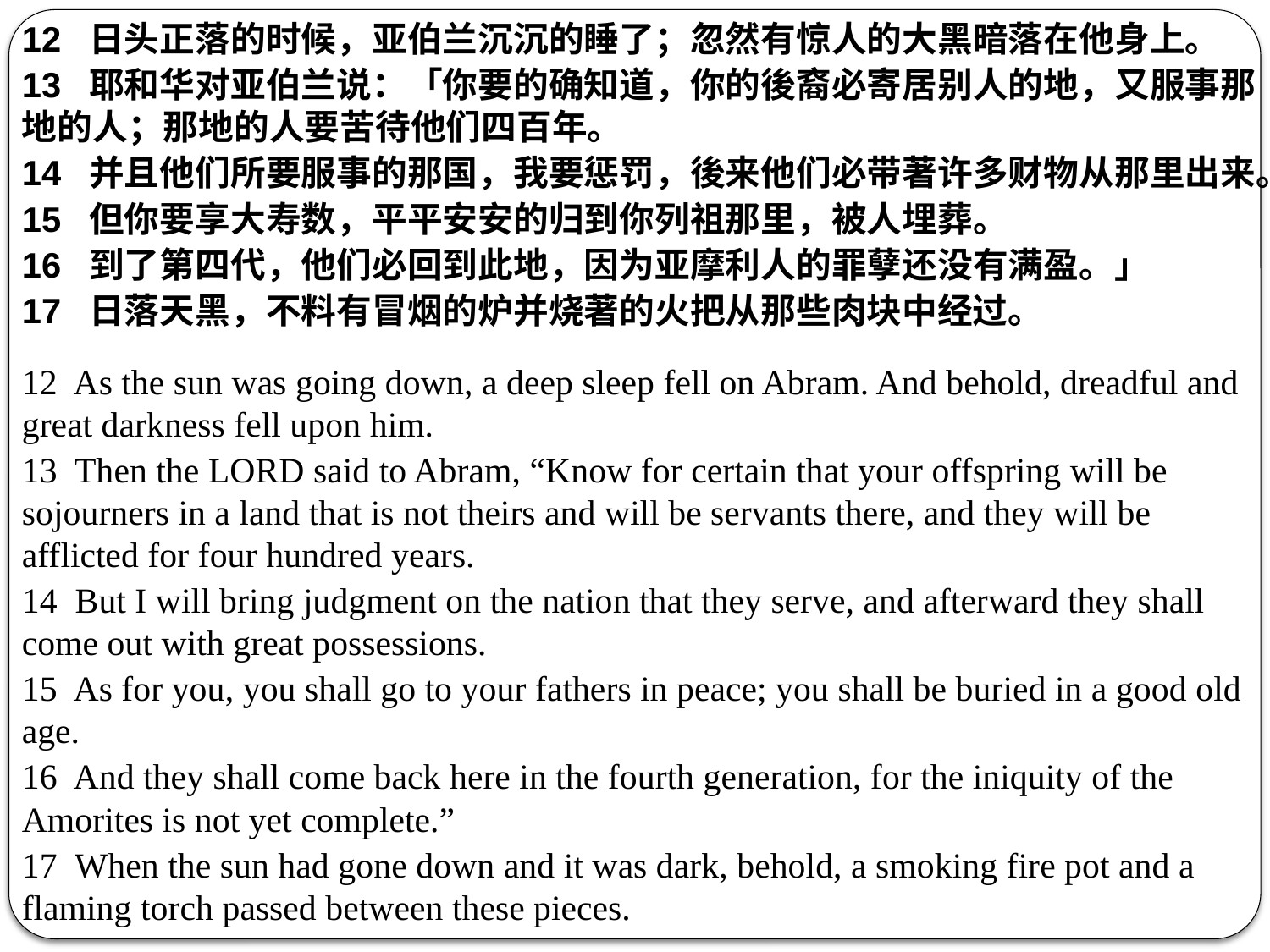

12  日头正落的时候，亚伯兰沉沉的睡了；忽然有惊人的大黑暗落在他身上。
13  耶和华对亚伯兰说：「你要的确知道，你的後裔必寄居别人的地，又服事那地的人；那地的人要苦待他们四百年。
14  并且他们所要服事的那国，我要惩罚，後来他们必带著许多财物从那里出来。
15  但你要享大寿数，平平安安的归到你列祖那里，被人埋葬。
16  到了第四代，他们必回到此地，因为亚摩利人的罪孽还没有满盈。」
17  日落天黑，不料有冒烟的炉并烧著的火把从那些肉块中经过。

12  As the sun was going down, a deep sleep fell on Abram. And behold, dreadful and great darkness fell upon him.
13  Then the LORD said to Abram, “Know for certain that your offspring will be sojourners in a land that is not theirs and will be servants there, and they will be afflicted for four hundred years.
14  But I will bring judgment on the nation that they serve, and afterward they shall come out with great possessions.
15  As for you, you shall go to your fathers in peace; you shall be buried in a good old age.
16  And they shall come back here in the fourth generation, for the iniquity of the Amorites is not yet complete.”
17  When the sun had gone down and it was dark, behold, a smoking fire pot and a flaming torch passed between these pieces.